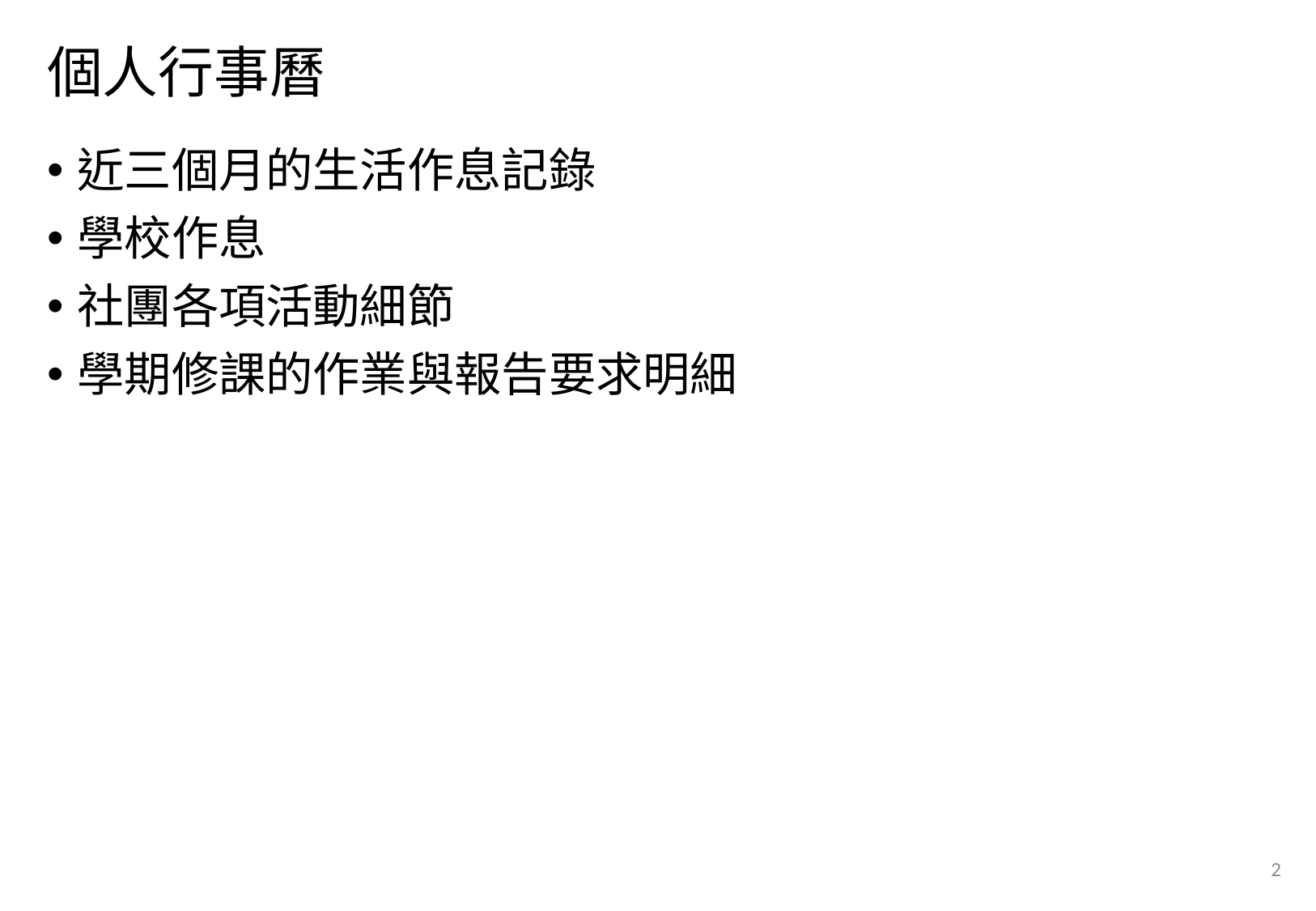

# 個人行事曆
近三個月的生活作息記錄
學校作息
社團各項活動細節
學期修課的作業與報告要求明細

2